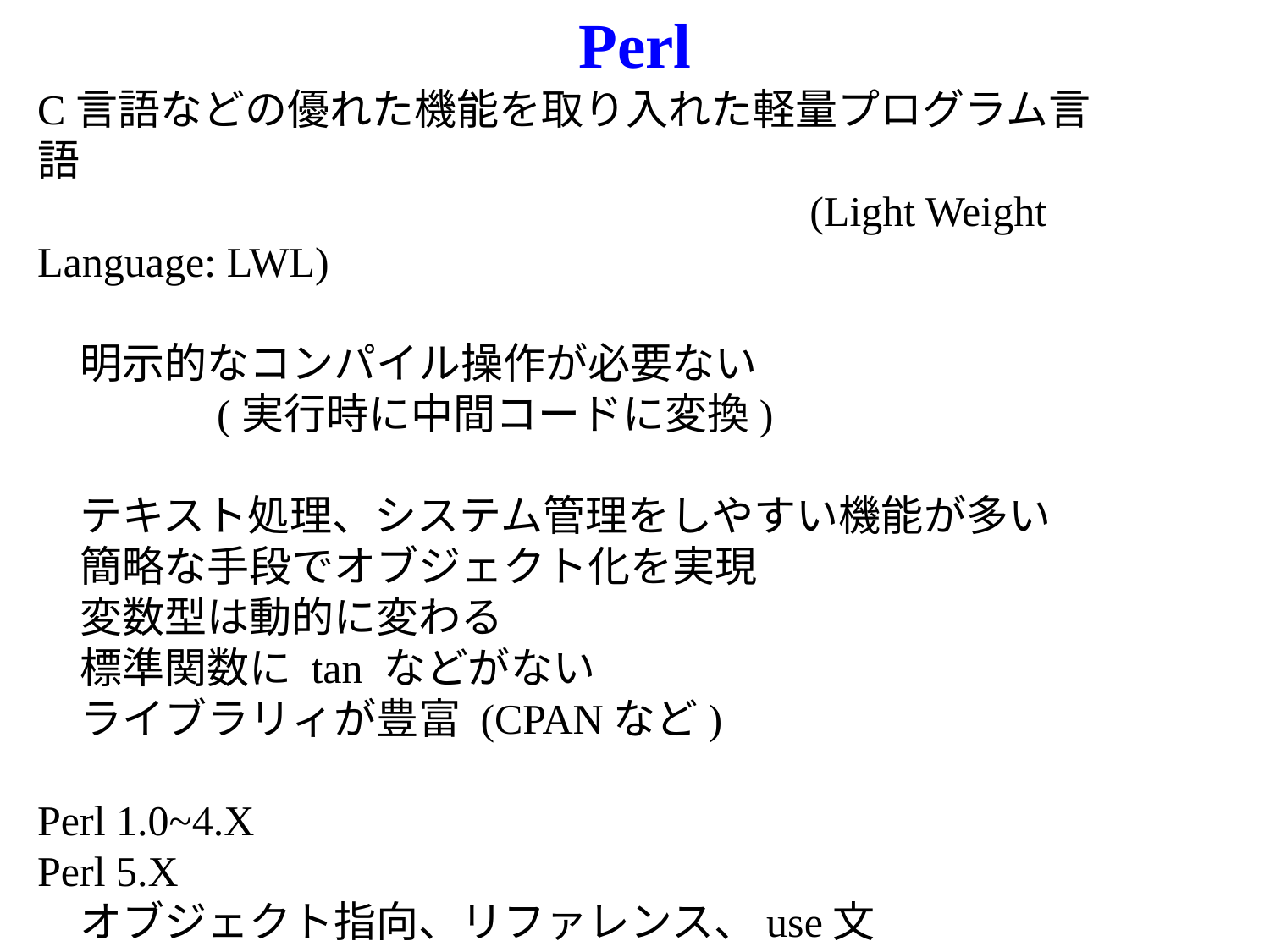

# Perl
C言語などの優れた機能を取り入れた軽量プログラム言語
　　　　　　　　　　　　　　　　　　(Light Weight Language: LWL)

　明示的なコンパイル操作が必要ない
　　　　(実行時に中間コードに変換)

　テキスト処理、システム管理をしやすい機能が多い
　簡略な手段でオブジェクト化を実現
　変数型は動的に変わる
　標準関数に tan などがない
　ライブラリィが豊富 (CPANなど)

Perl 1.0~4.X
Perl 5.X
　オブジェクト指向、リファレンス、use文